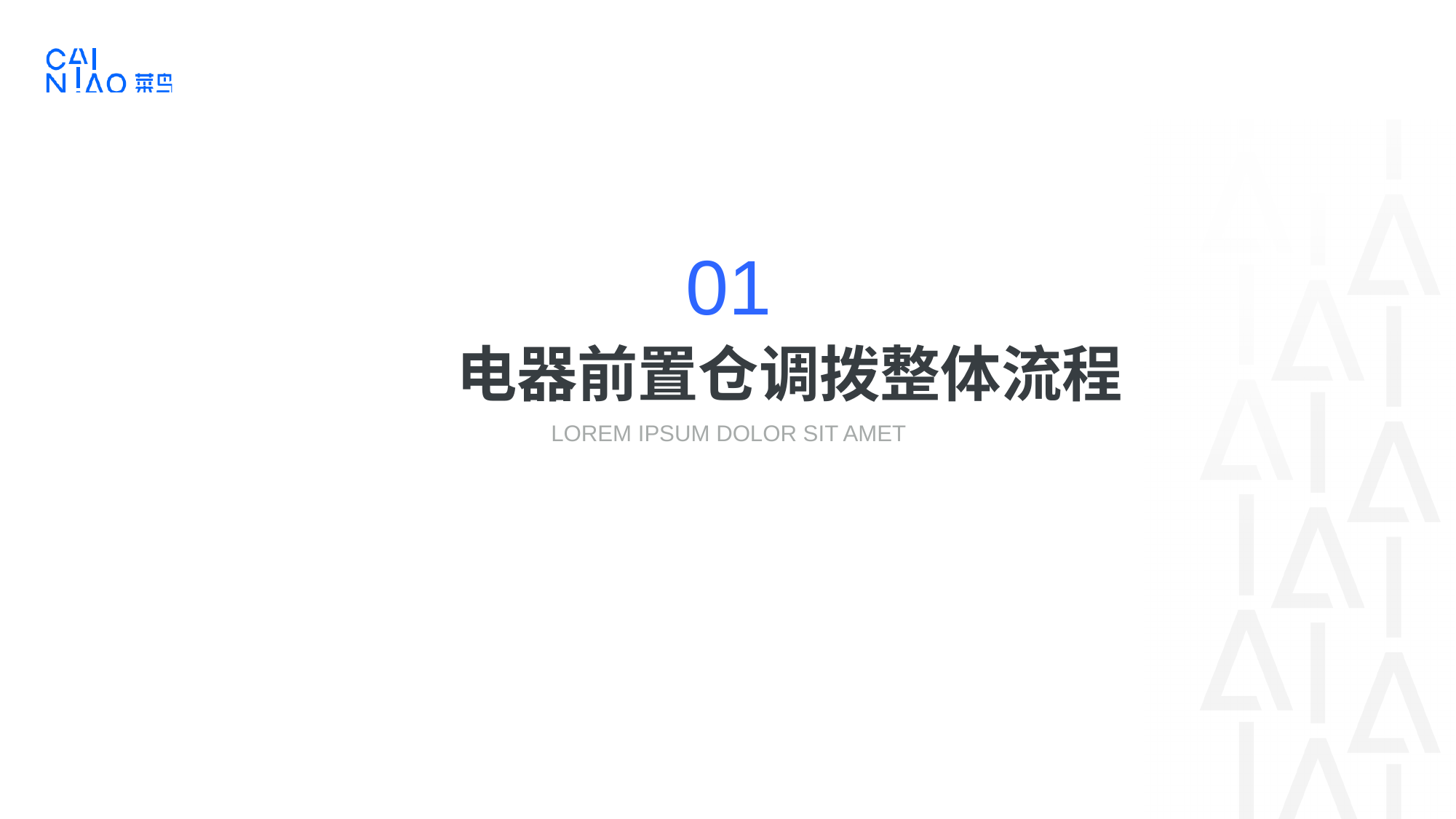

01
电器前置仓调拨整体流程
LOREM IPSUM DOLOR SIT AMET